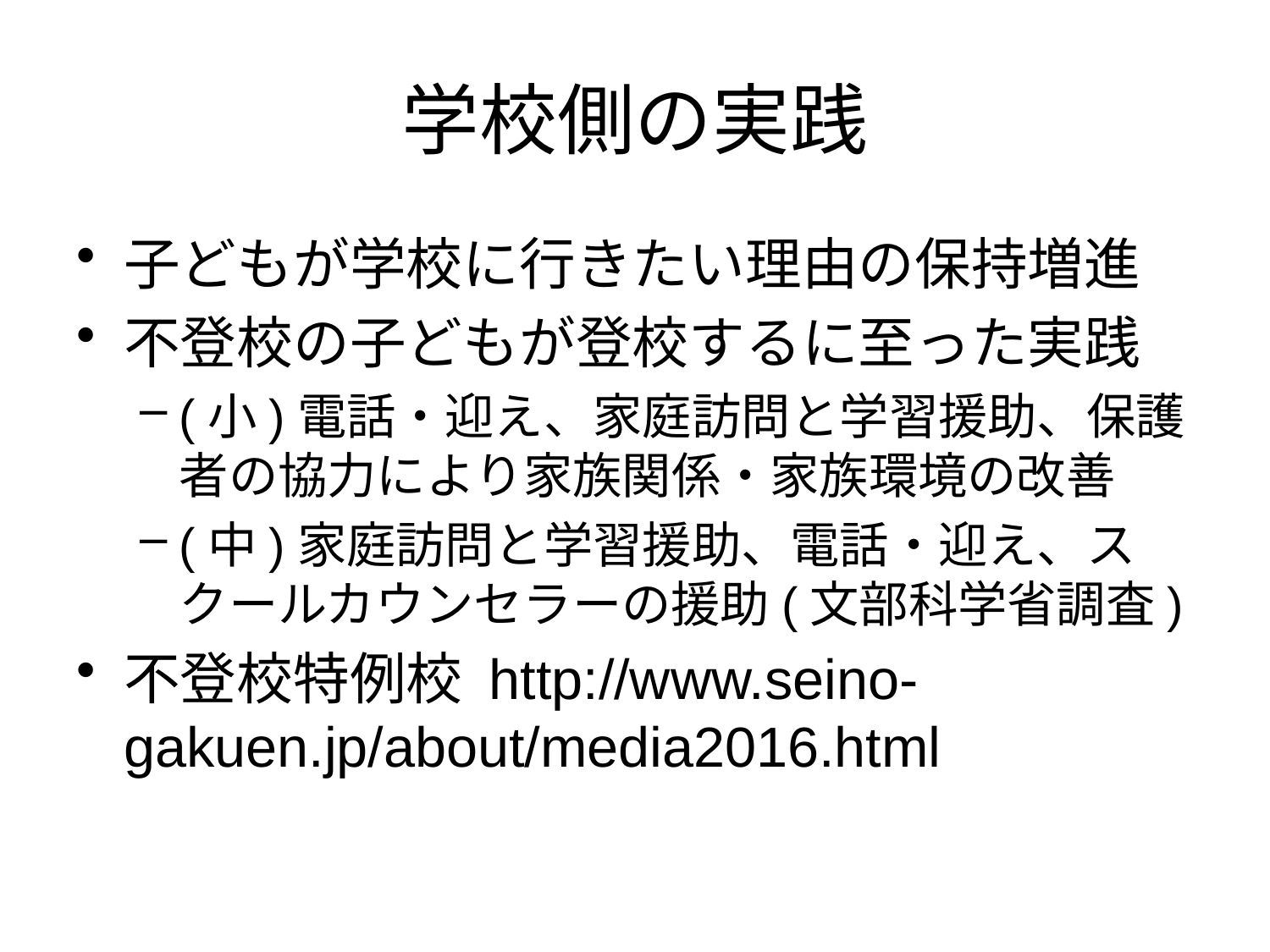

# 学校側の実践
子どもが学校に行きたい理由の保持増進
不登校の子どもが登校するに至った実践
(小)電話・迎え、家庭訪問と学習援助、保護者の協力により家族関係・家族環境の改善
(中)家庭訪問と学習援助、電話・迎え、スクールカウンセラーの援助(文部科学省調査)
不登校特例校 http://www.seino-gakuen.jp/about/media2016.html